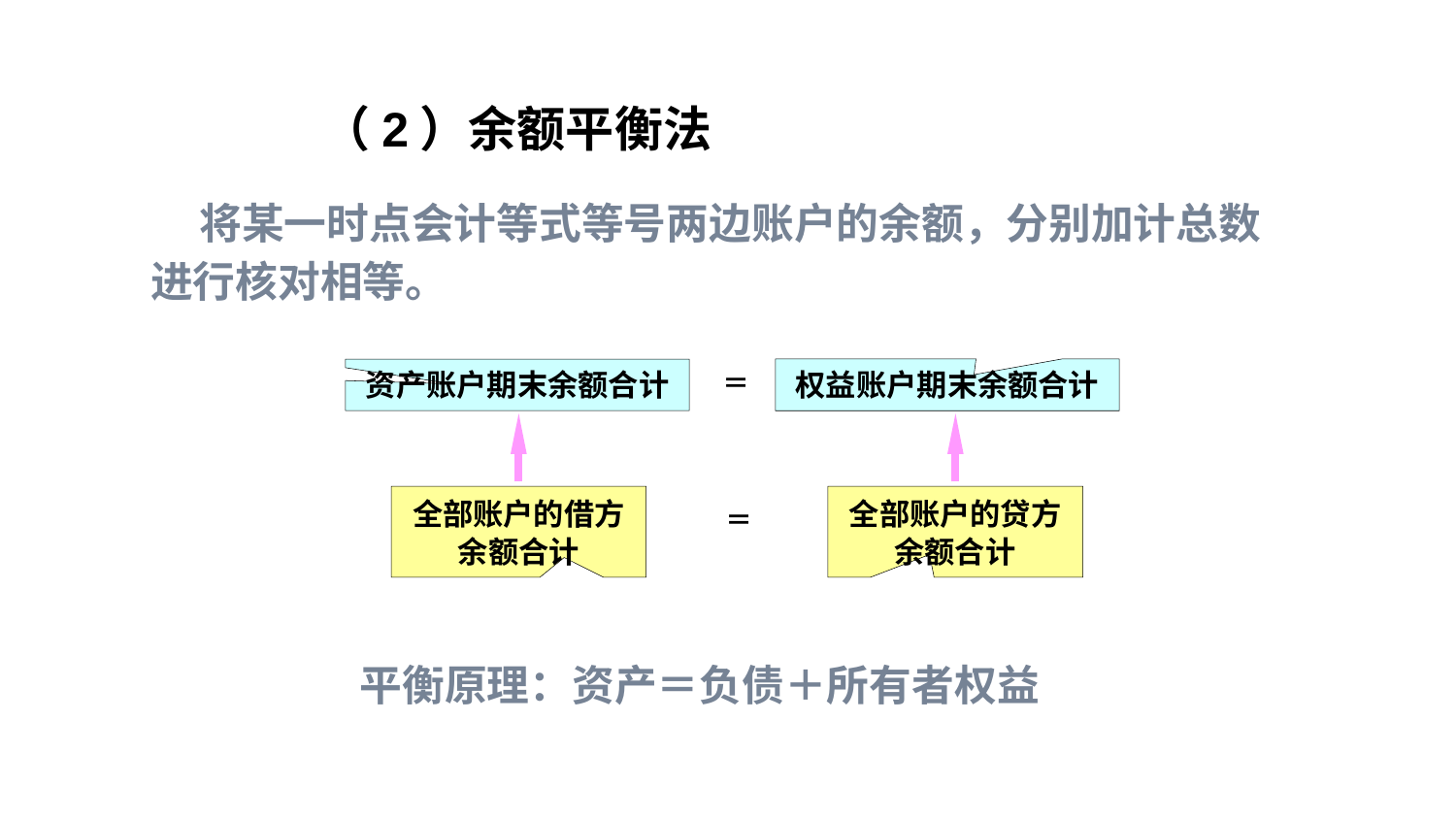

# （2）余额平衡法
    将某一时点会计等式等号两边账户的余额，分别加计总数进行核对相等。
权益账户期末余额合计
资产账户期末余额合计
＝

全部账户的借方余额合计
全部账户的贷方余额合计
＝
平衡原理：资产＝负债＋所有者权益